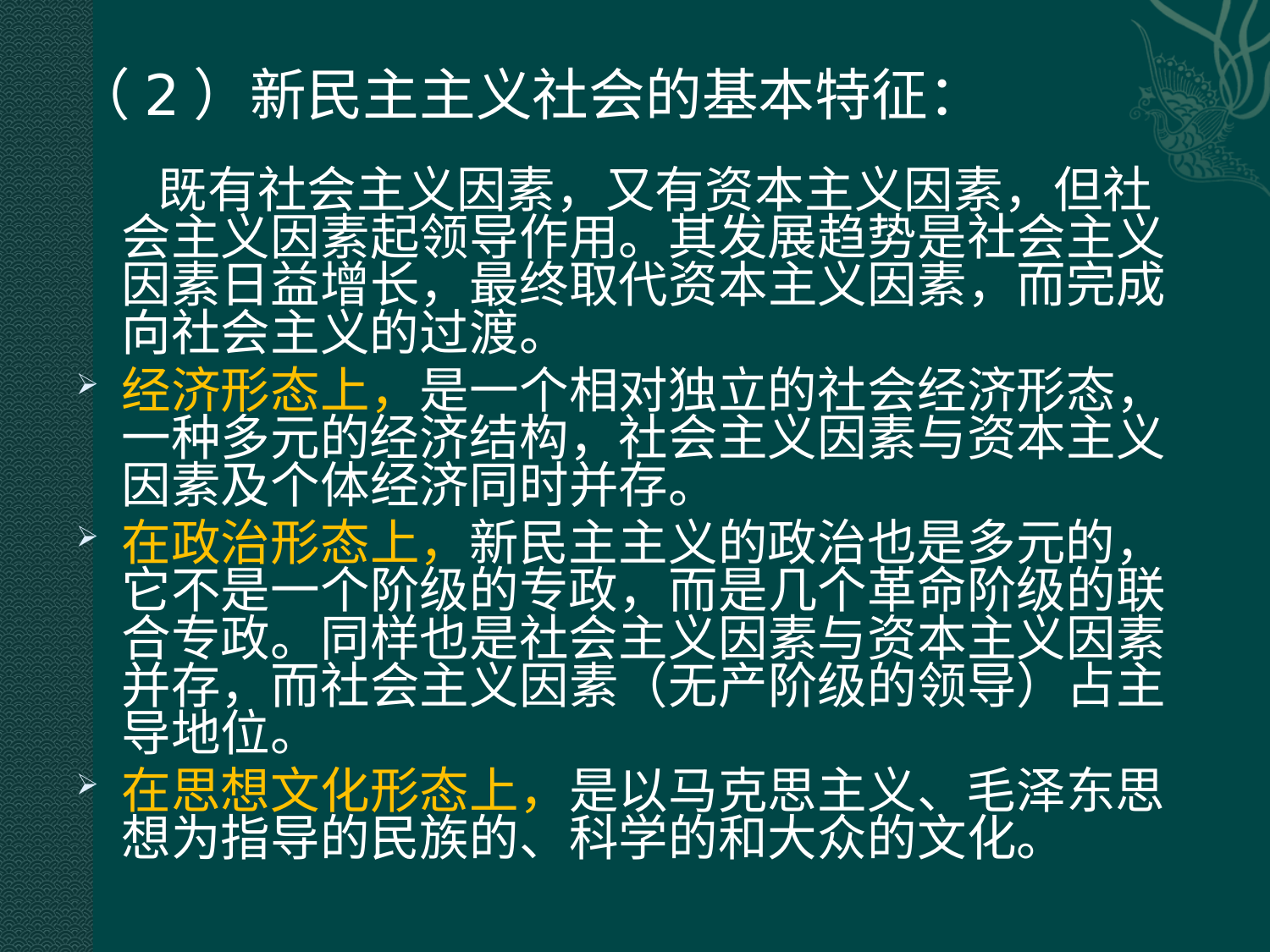

#
（2）新民主主义社会的基本特征：

         既有社会主义因素，又有资本主义因素，但社会主义因素起领导作用。其发展趋势是社会主义因素日益增长，最终取代资本主义因素，而完成向社会主义的过渡。
经济形态上，是一个相对独立的社会经济形态，一种多元的经济结构，社会主义因素与资本主义因素及个体经济同时并存。
在政治形态上，新民主主义的政治也是多元的，它不是一个阶级的专政，而是几个革命阶级的联合专政。同样也是社会主义因素与资本主义因素并存，而社会主义因素（无产阶级的领导）占主导地位。
在思想文化形态上，是以马克思主义、毛泽东思想为指导的民族的、科学的和大众的文化。